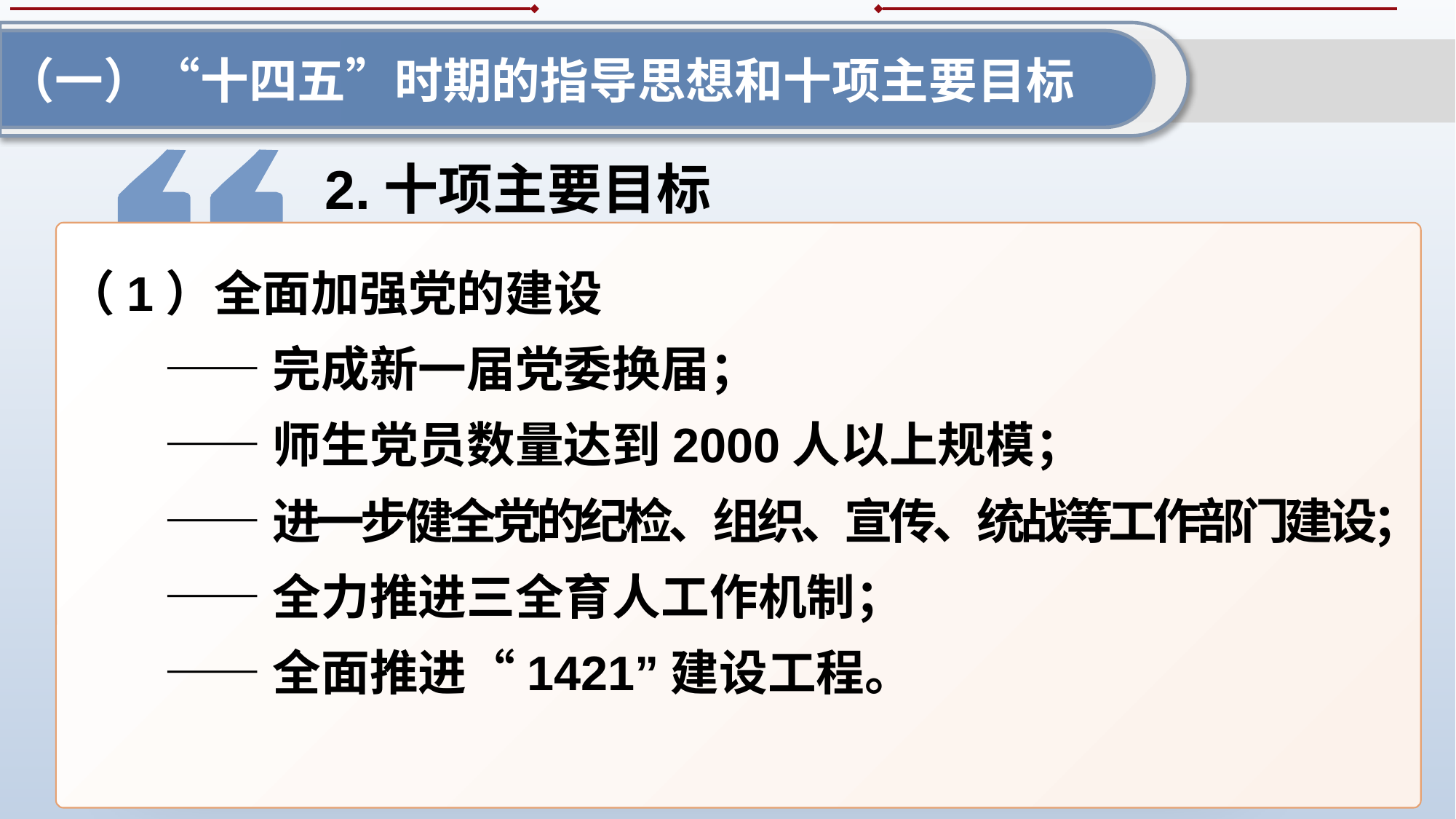

（一）“十四五”时期的指导思想和十项主要目标
2.十项主要目标

（1）全面加强党的建设
——完成新一届党委换届；
——师生党员数量达到2000人以上规模；
——进一步健全党的纪检、组织、宣传、统战等工作部门建设；
——全力推进三全育人工作机制；
——全面推进“1421”建设工程。